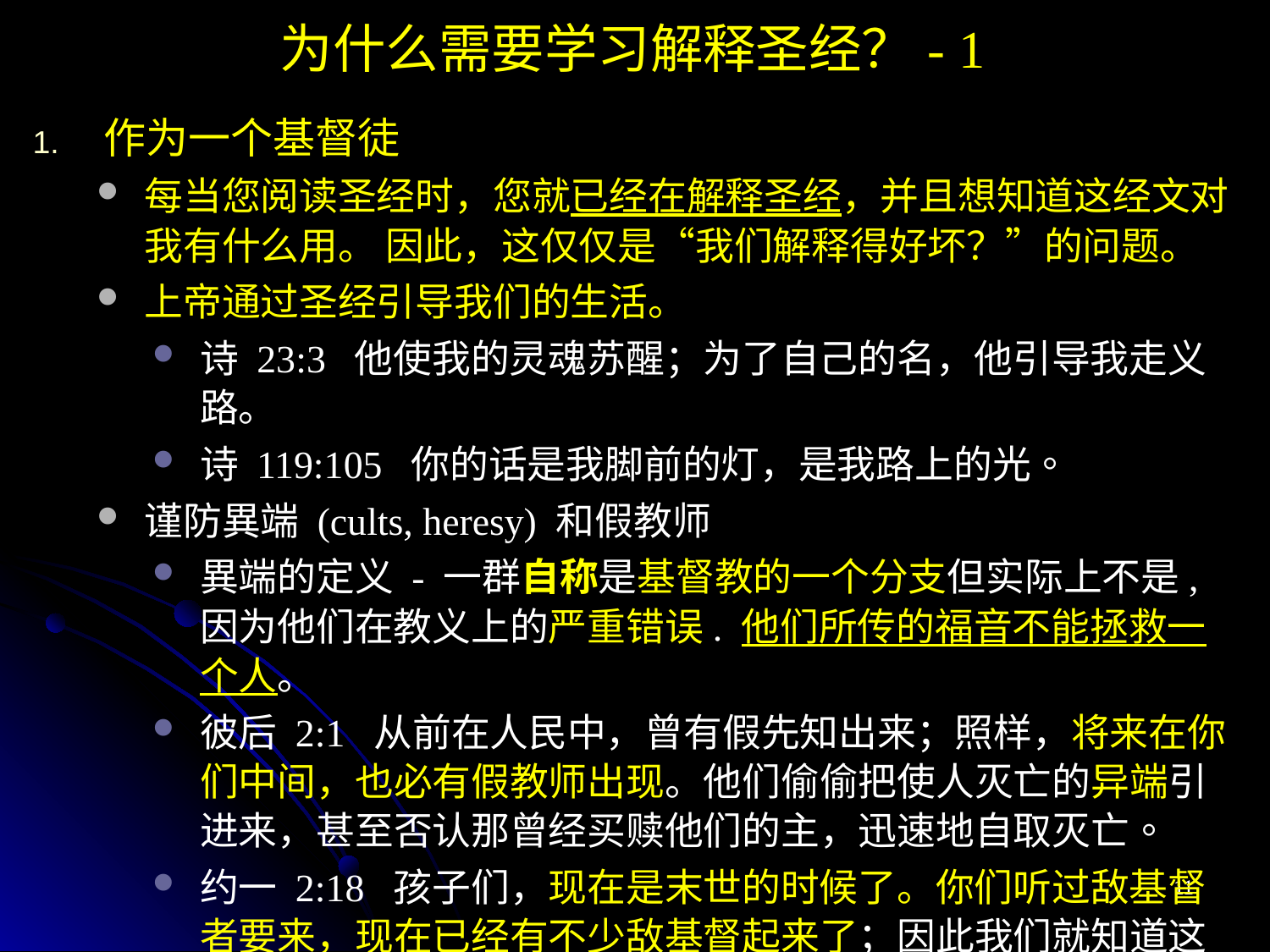

为什么需要学习解释圣经？- 1
作为一个基督徒
每当您阅读圣经时，您就已经在解释圣经，并且想知道这经文对我有什么用。 因此，这仅仅是“我们解释得好坏？”的问题。
上帝通过圣经引导我们的生活。
诗 23:3  他使我的灵魂苏醒；为了自己的名，他引导我走义路。
诗 119:105  你的话是我脚前的灯，是我路上的光。
谨防異端 (cults, heresy) 和假教师
異端的定义 - 一群自称是基督教的一个分支但实际上不是, 因为他们在教义上的严重错误. 他们所传的福音不能拯救一个人。
彼后 2:1  从前在人民中，曾有假先知出来；照样，将来在你们中间，也必有假教师出现。他们偷偷把使人灭亡的异端引进来，甚至否认那曾经买赎他们的主，迅速地自取灭亡。
约一 2:18  孩子们，现在是末世的时候了。你们听过敌基督者要来，现在已经有不少敌基督起来了；因此我们就知道这是末世的时候了。
11
11